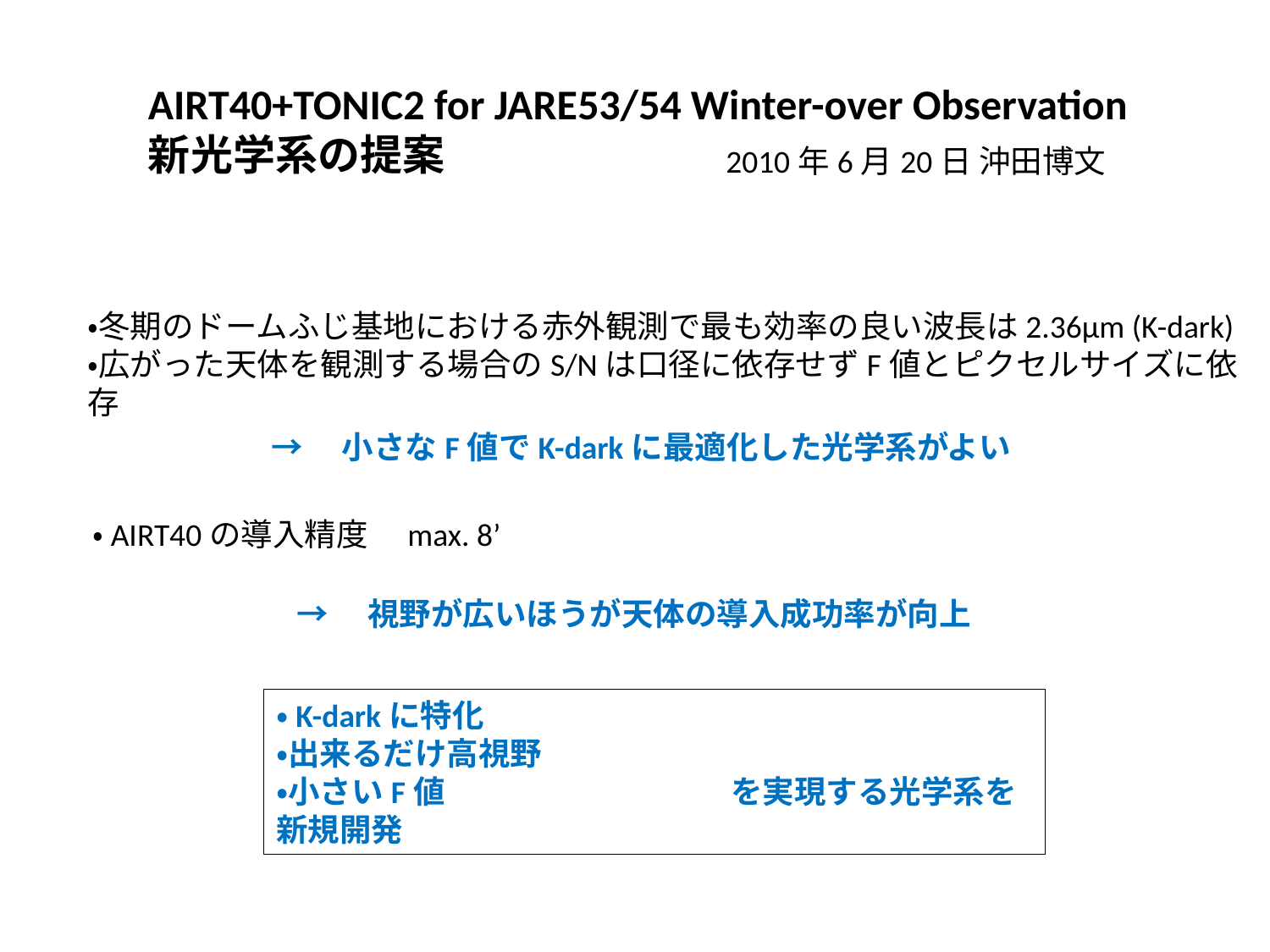

AIRT40+TONIC2 for JARE53/54 Winter-over Observation
新光学系の提案
2010年6月20日 沖田博文
・冬期のドームふじ基地における赤外観測で最も効率の良い波長は2.36μm (K-dark)
・広がった天体を観測する場合のS/Nは口径に依存せずF値とピクセルサイズに依存
→　小さなF値でK-darkに最適化した光学系がよい
・AIRT40の導入精度　max. 8’
→　視野が広いほうが天体の導入成功率が向上
・K-darkに特化
・出来るだけ高視野
・小さいF値　　　　　　　　　を実現する光学系を新規開発